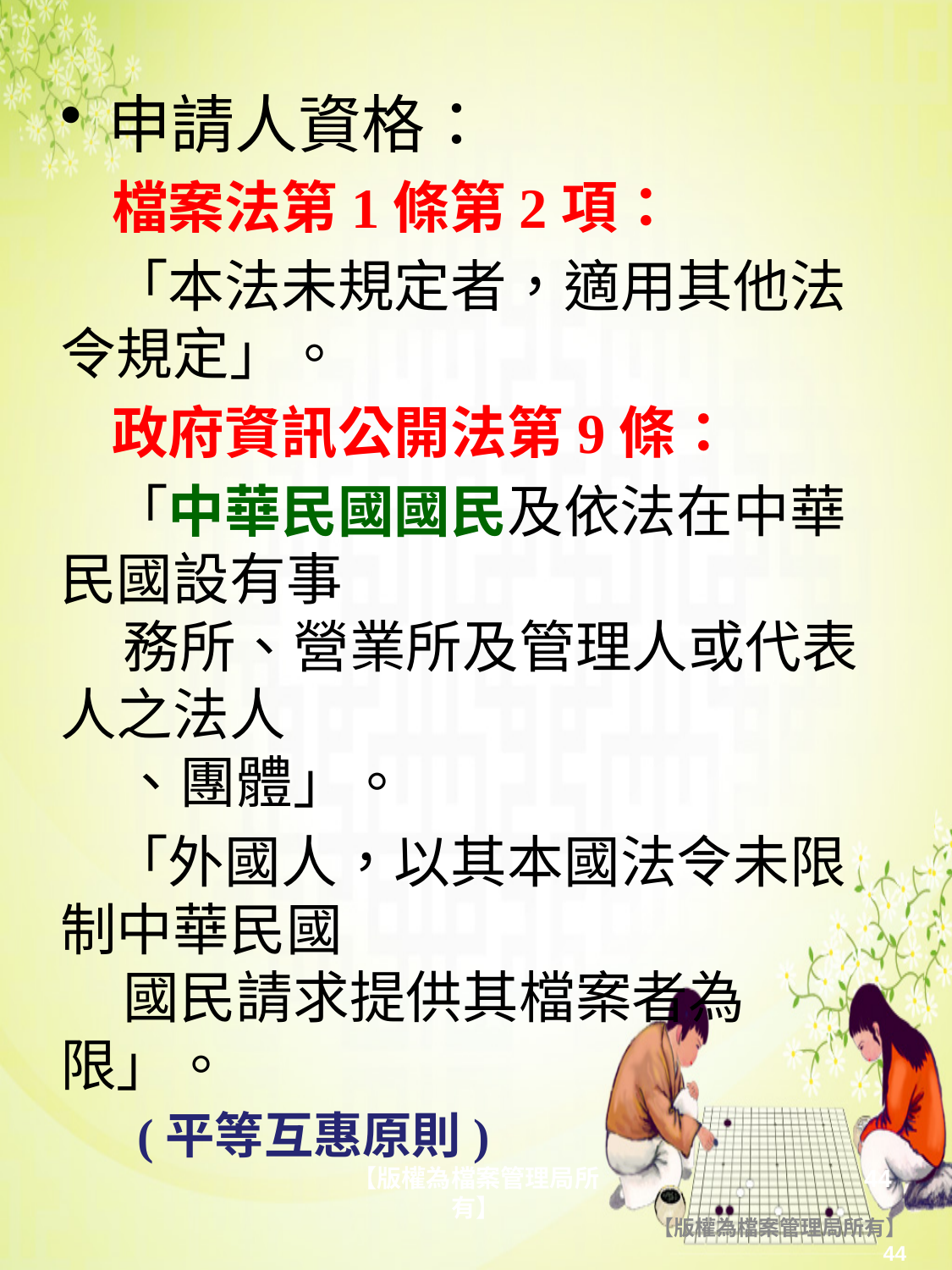

申請人資格：
   檔案法第1條第2項：
   「本法未規定者，適用其他法令規定」。
   政府資訊公開法第9條：
   「中華民國國民及依法在中華民國設有事
     務所、營業所及管理人或代表人之法人
     、團體」。
   「外國人，以其本國法令未限制中華民國
     國民請求提供其檔案者為限」。
     (平等互惠原則)

【版權為檔案管理局所有】
44
【版權為檔案管理局所有】
44